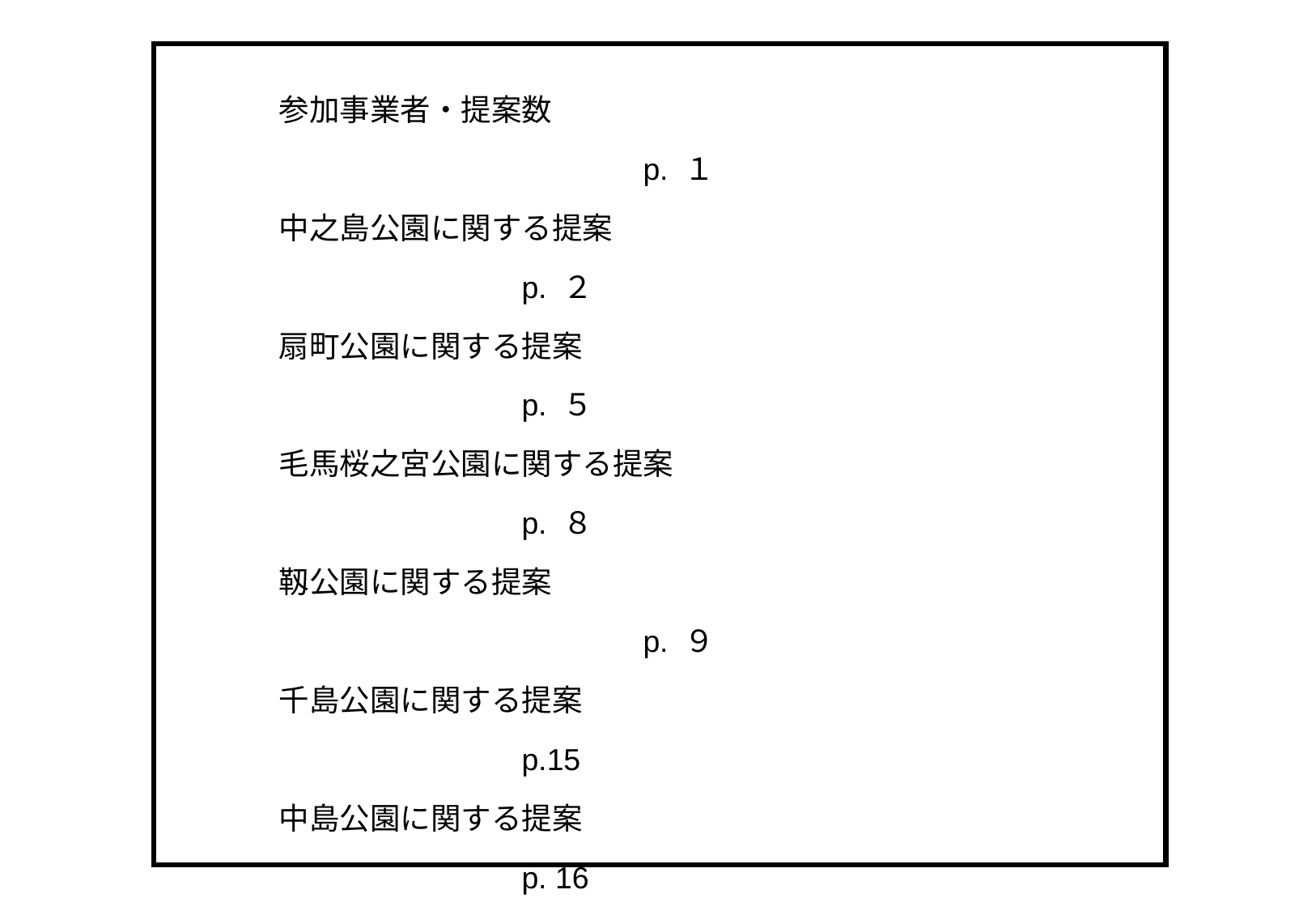

参加事業者・提案数							p. １
中之島公園に関する提案						p. ２
扇町公園に関する提案						p. ５
毛馬桜之宮公園に関する提案					p. ８
靱公園に関する提案							p. ９
千島公園に関する提案						p.15
中島公園に関する提案						p. 16
十三公園に関する提案						p. 17
城北公園に関する提案						p. 18
南港中央公園に関する提案					p. 19
真田山公園に関する提案						p. 20
正蓮寺川公園に関する提案					p. 21
公園を指定しない提案						p. 22